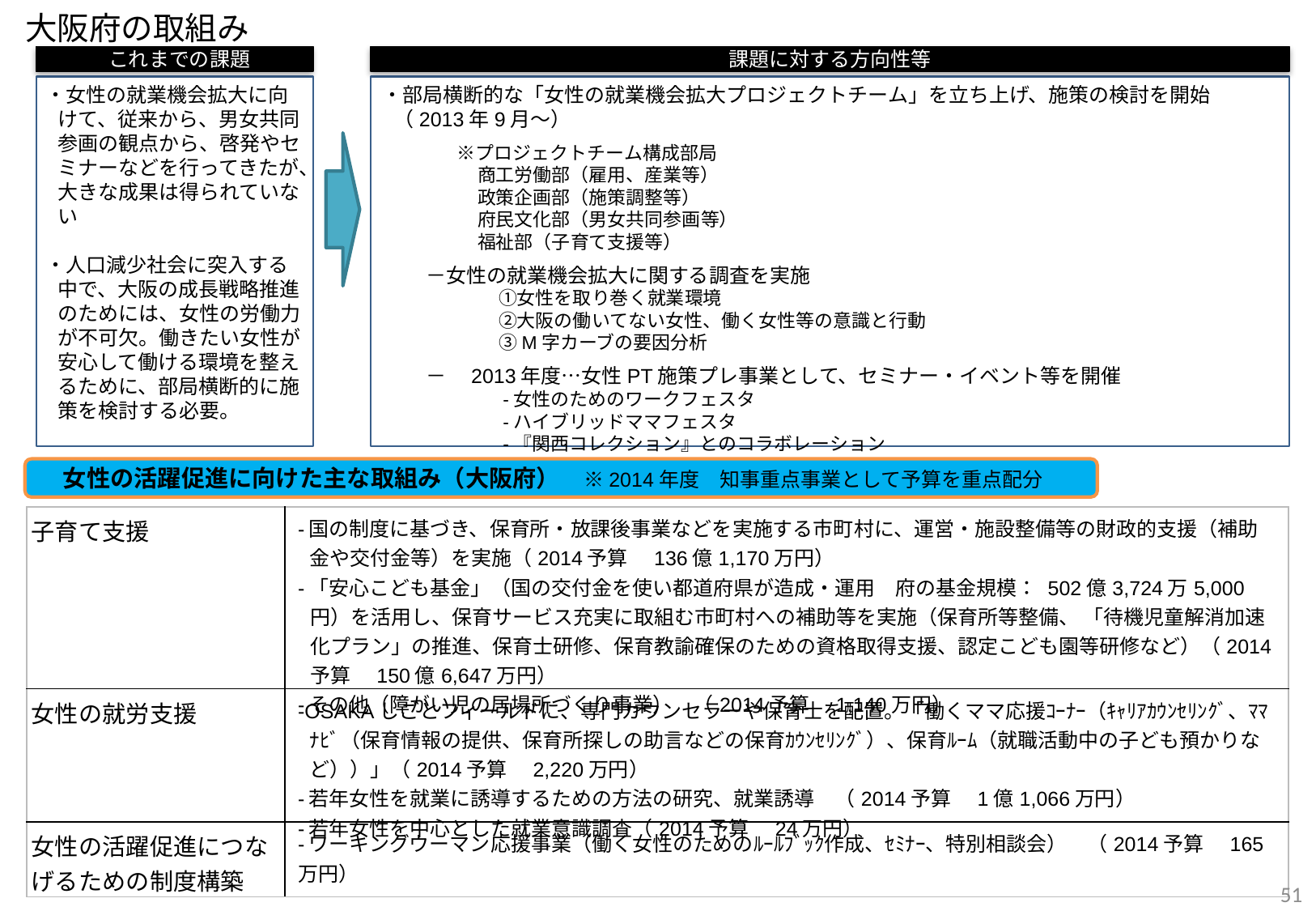

大阪府の取組み
課題に対する方向性等
 これまでの課題
・女性の就業機会拡大に向けて、従来から、男女共同参画の観点から、啓発やセミナーなどを行ってきたが、大きな成果は得られていない

・人口減少社会に突入する中で、大阪の成長戦略推進のためには、女性の労働力が不可欠。働きたい女性が安心して働ける環境を整えるために、部局横断的に施策を検討する必要。
・部局横断的な「女性の就業機会拡大プロジェクトチーム」を立ち上げ、施策の検討を開始（2013年9月～）
　　　　※プロジェクトチーム構成部局
商工労働部（雇用、産業等）
政策企画部（施策調整等）
府民文化部（男女共同参画等）
福祉部（子育て支援等）
　－女性の就業機会拡大に関する調査を実施
　　　　　①女性を取り巻く就業環境
　　　　　②大阪の働いてない女性、働く女性等の意識と行動
　　　　　③M字カーブの要因分析
　－　2013年度…女性PT施策プレ事業として、セミナー・イベント等を開催
　　　　　-女性のためのワークフェスタ
　　　　　-ハイブリッドママフェスタ
　　　　　-『関西コレクション』とのコラボレーション

　女性の活躍促進に向けた主な取組み（大阪府）　※2014年度　知事重点事業として予算を重点配分
| 子育て支援 | -国の制度に基づき、保育所・放課後事業などを実施する市町村に、運営・施設整備等の財政的支援（補助金や交付金等）を実施（2014予算　136億1,170万円） -「安心こども基金」（国の交付金を使い都道府県が造成・運用　府の基金規模： 502億3,724万5,000円）を活用し、保育サービス充実に取組む市町村への補助等を実施（保育所等整備、 「待機児童解消加速化プラン」の推進、保育士研修、保育教諭確保のための資格取得支援、認定こども園等研修など）（2014予算　150億6,647万円） -その他（障がい児の居場所づくり事業）　（2014予算　1,140万円） |
| --- | --- |
| 女性の就労支援 | -OSAKAしごとフィールドに、専門カウンセラーや保育士を配置。「働くママ応援ｺｰﾅｰ（ｷｬﾘｱｶｳﾝｾﾘﾝｸﾞ、ﾏﾏﾅﾋﾞ（保育情報の提供、保育所探しの助言などの保育ｶｳﾝｾﾘﾝｸﾞ）、保育ﾙｰﾑ（就職活動中の子ども預かりなど））」（2014予算　2,220万円） -若年女性を就業に誘導するための方法の研究、就業誘導　（2014予算　1億1,066万円） -若年女性を中心とした就業意識調査（2014予算　24万円） |
| 女性の活躍促進につなげるための制度構築 | -ワーキングウーマン応援事業（働く女性のためのﾙｰﾙﾌﾞｯｸ作成、ｾﾐﾅｰ、特別相談会）　（2014予算　165万円） |
51